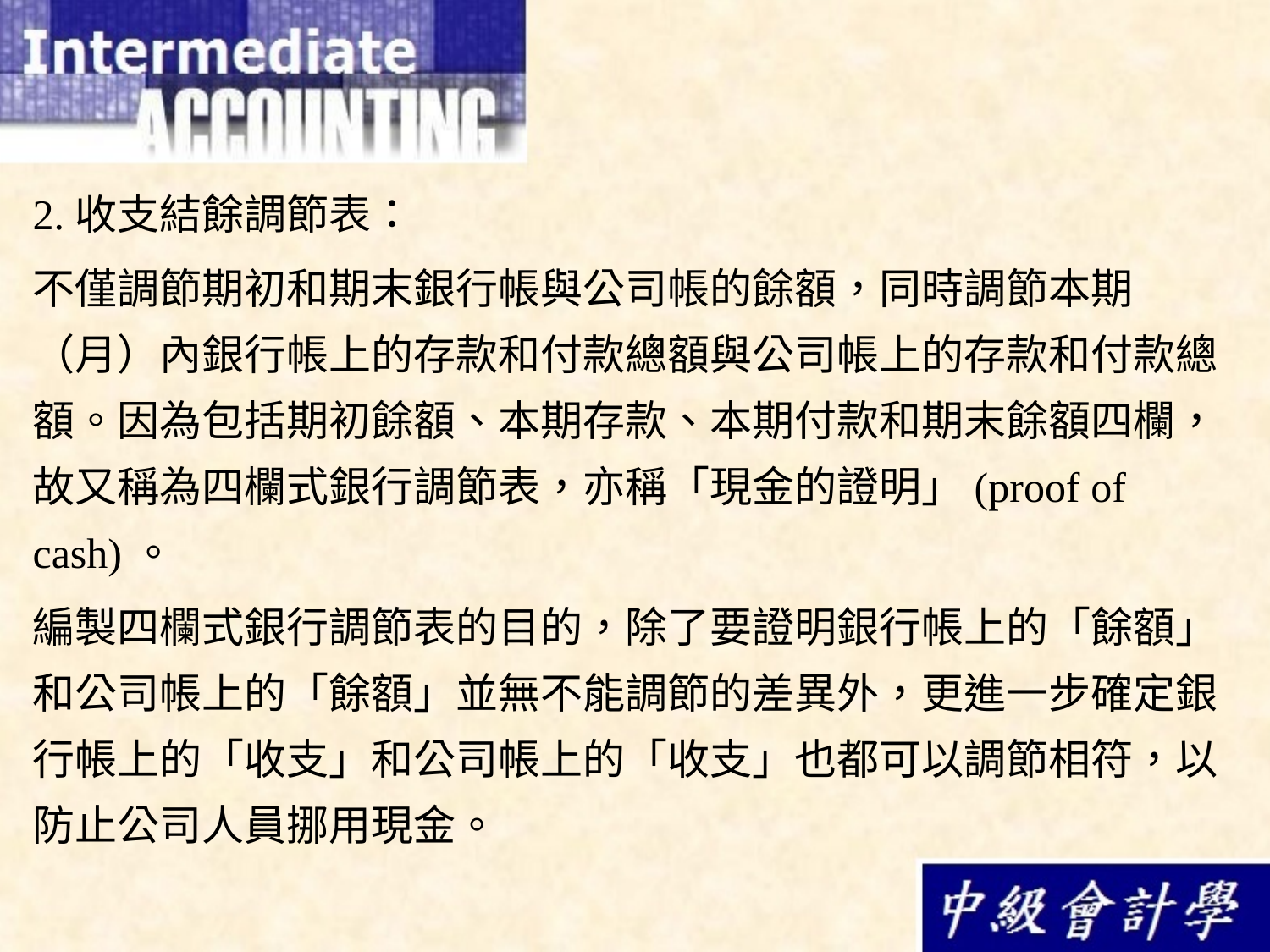

2.收支結餘調節表：
不僅調節期初和期末銀行帳與公司帳的餘額，同時調節本期（月）內銀行帳上的存款和付款總額與公司帳上的存款和付款總額。因為包括期初餘額、本期存款、本期付款和期末餘額四欄，故又稱為四欄式銀行調節表，亦稱「現金的證明」(proof of cash)。
編製四欄式銀行調節表的目的，除了要證明銀行帳上的「餘額」和公司帳上的「餘額」並無不能調節的差異外，更進一步確定銀行帳上的「收支」和公司帳上的「收支」也都可以調節相符，以防止公司人員挪用現金。